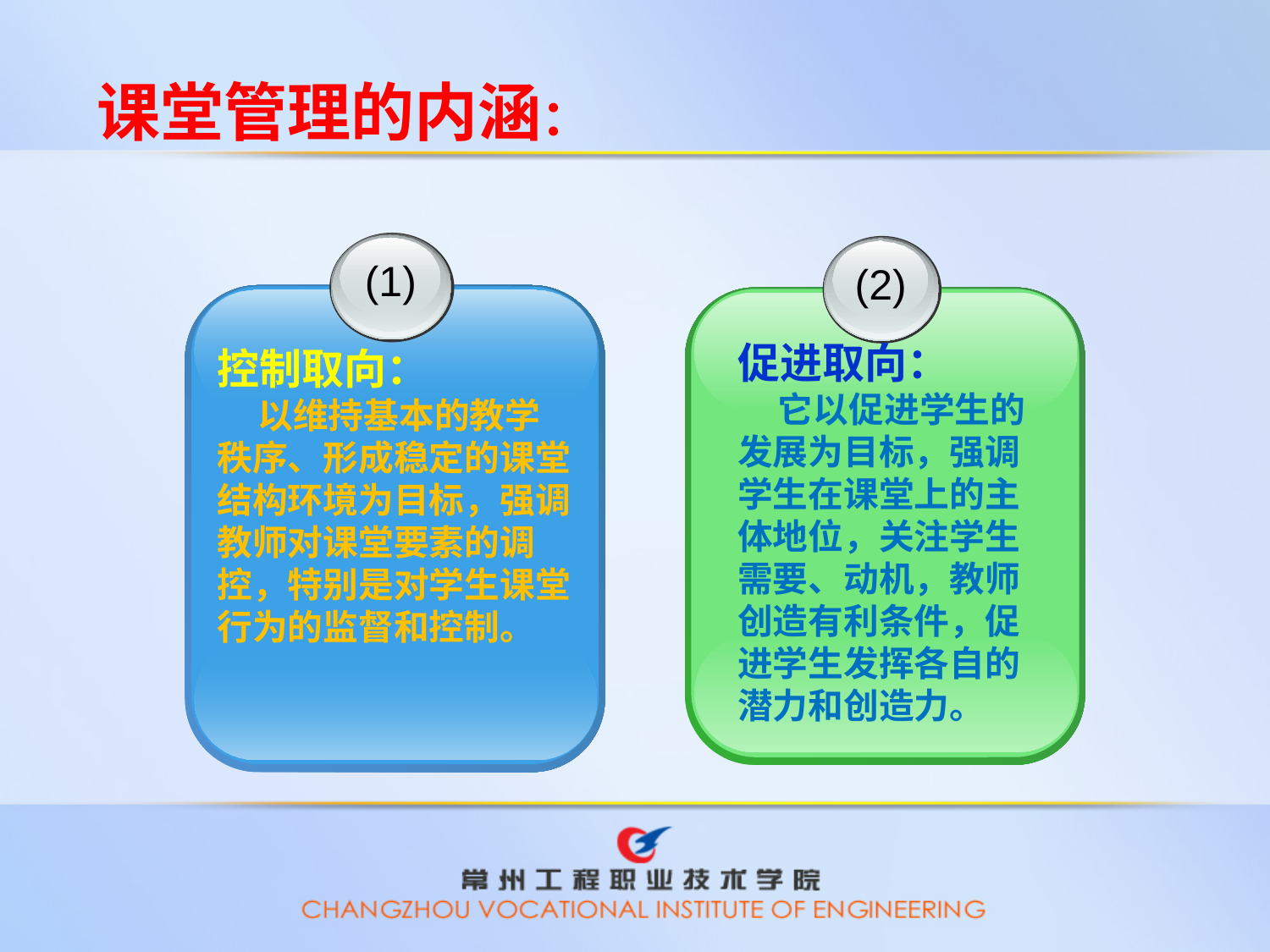

课堂管理的内涵：

(1)

(2)

促进取向：
    它以促进学生的发展为目标，强调学生在课堂上的主体地位，关注学生需要、动机，教师创造有利条件，促进学生发挥各自的潜力和创造力。
控制取向：
    以维持基本的教学秩序、形成稳定的课堂结构环境为目标，强调教师对课堂要素的调控，特别是对学生课堂行为的监督和控制。